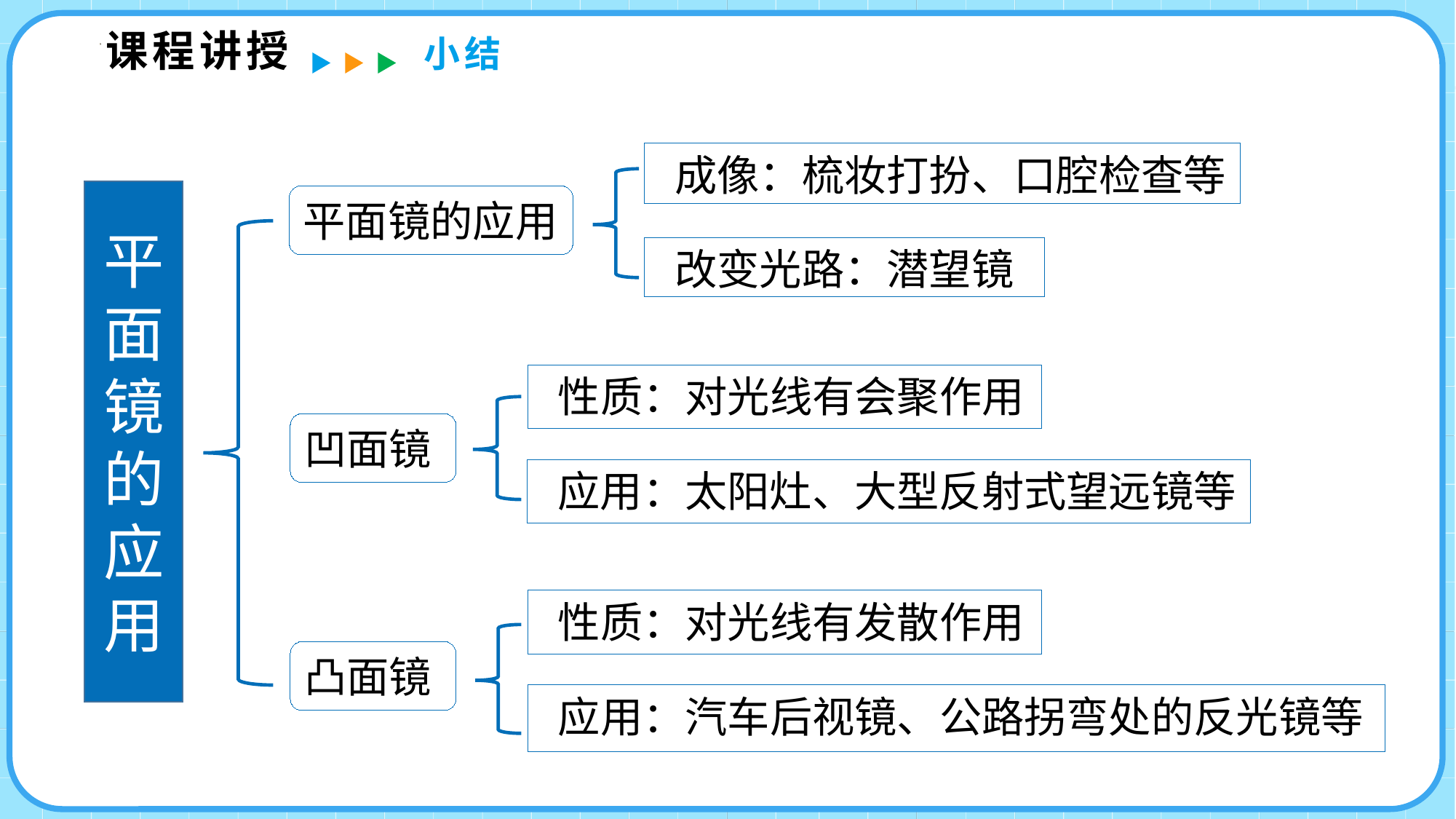

课程讲授
小结

 成像：梳妆打扮、口腔检查等

平面镜的应用
平面镜的应用

 改变光路：潜望镜
 性质：对光线有会聚作用

凹面镜
 应用：太阳灶、大型反射式望远镜等
 性质：对光线有发散作用

凸面镜
 应用：汽车后视镜、公路拐弯处的反光镜等